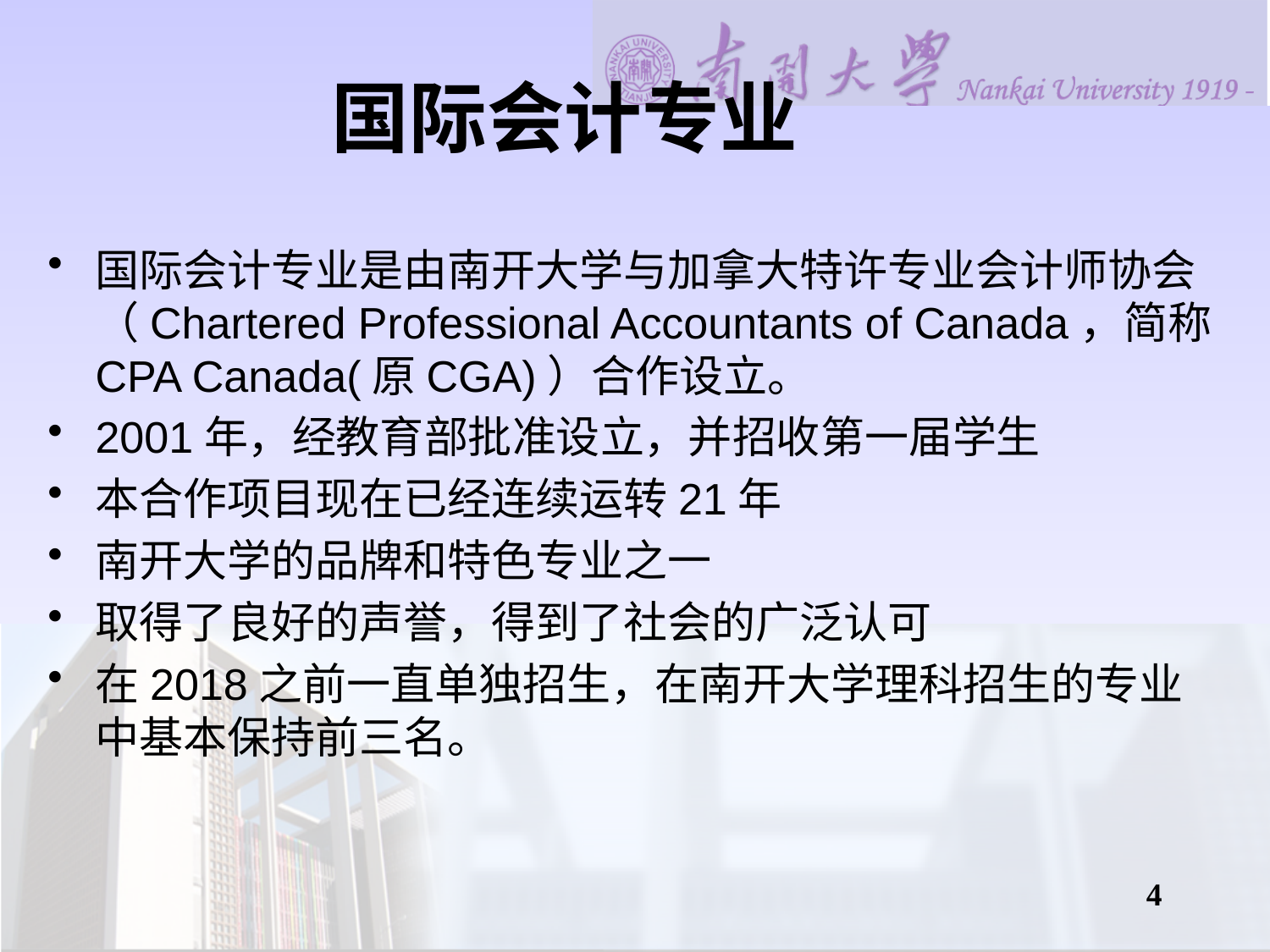

# 国际会计专业

国际会计专业是由南开大学与加拿大特许专业会计师协会（Chartered Professional Accountants of Canada，简称CPA Canada(原CGA)）合作设立。
2001年，经教育部批准设立，并招收第一届学生
本合作项目现在已经连续运转21年
南开大学的品牌和特色专业之一
取得了良好的声誉，得到了社会的广泛认可
在2018之前一直单独招生，在南开大学理科招生的专业中基本保持前三名。

4